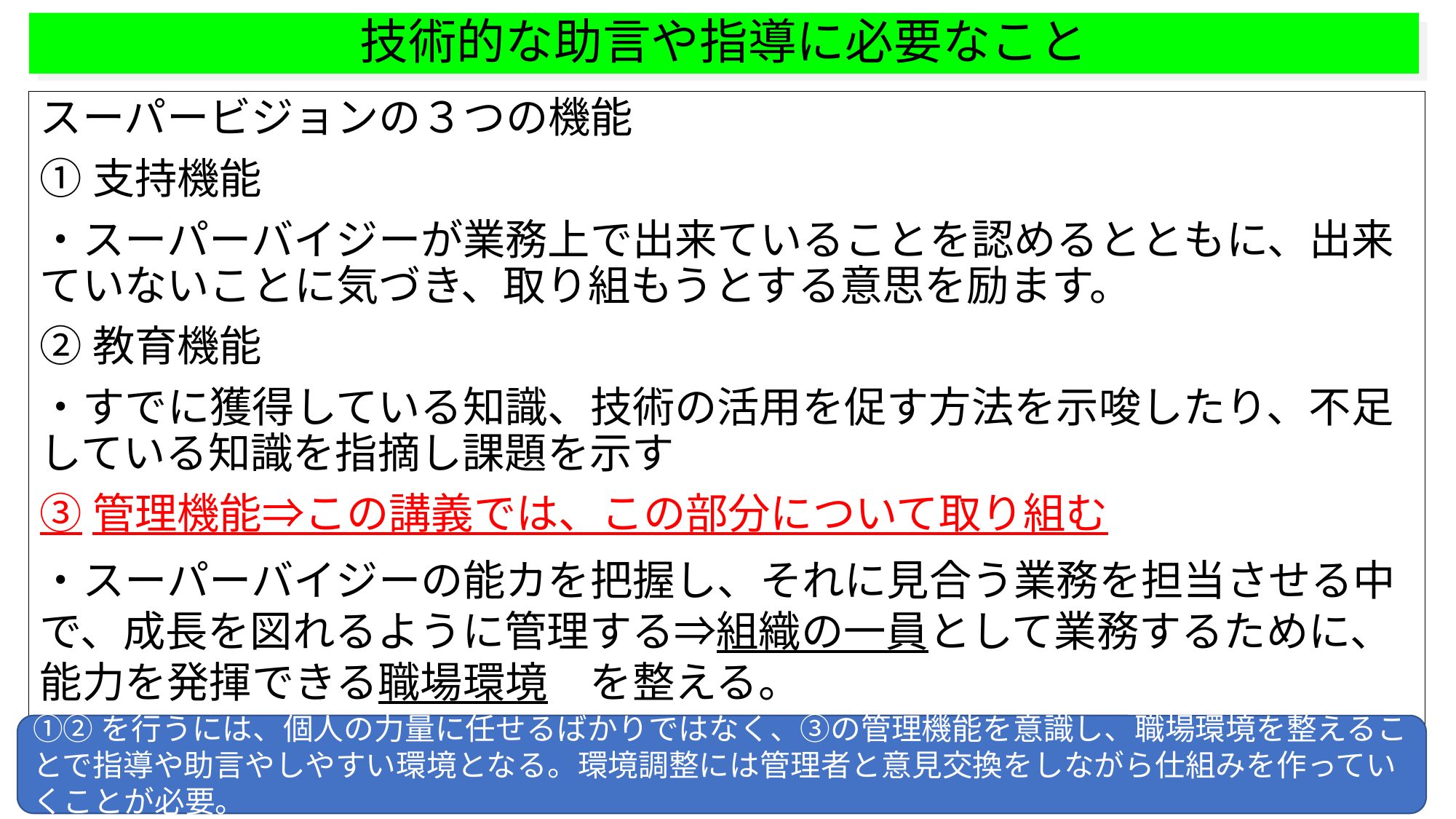

# 技術的な助言や指導に必要なこと
スーパービジョンの３つの機能
①支持機能
・スーパーバイジーが業務上で出来ていることを認めるとともに、出来ていないことに気づき、取り組もうとする意思を励ます。
②教育機能
・すでに獲得している知識、技術の活用を促す方法を示唆したり、不足している知識を指摘し課題を示す
③管理機能⇒この講義では、この部分について取り組む
・スーパーバイジーの能カを把握し、それに見合う業務を担当させる中で、成長を図れるように管理する⇒組織の一員として業務するために、能力を発揮できる職場環境　を整える。
①②を行うには、個人の力量に任せるばかりではなく、③の管理機能を意識し、職場環境を整えることで指導や助言やしやすい環境となる。環境調整には管理者と意見交換をしながら仕組みを作っていくことが必要。